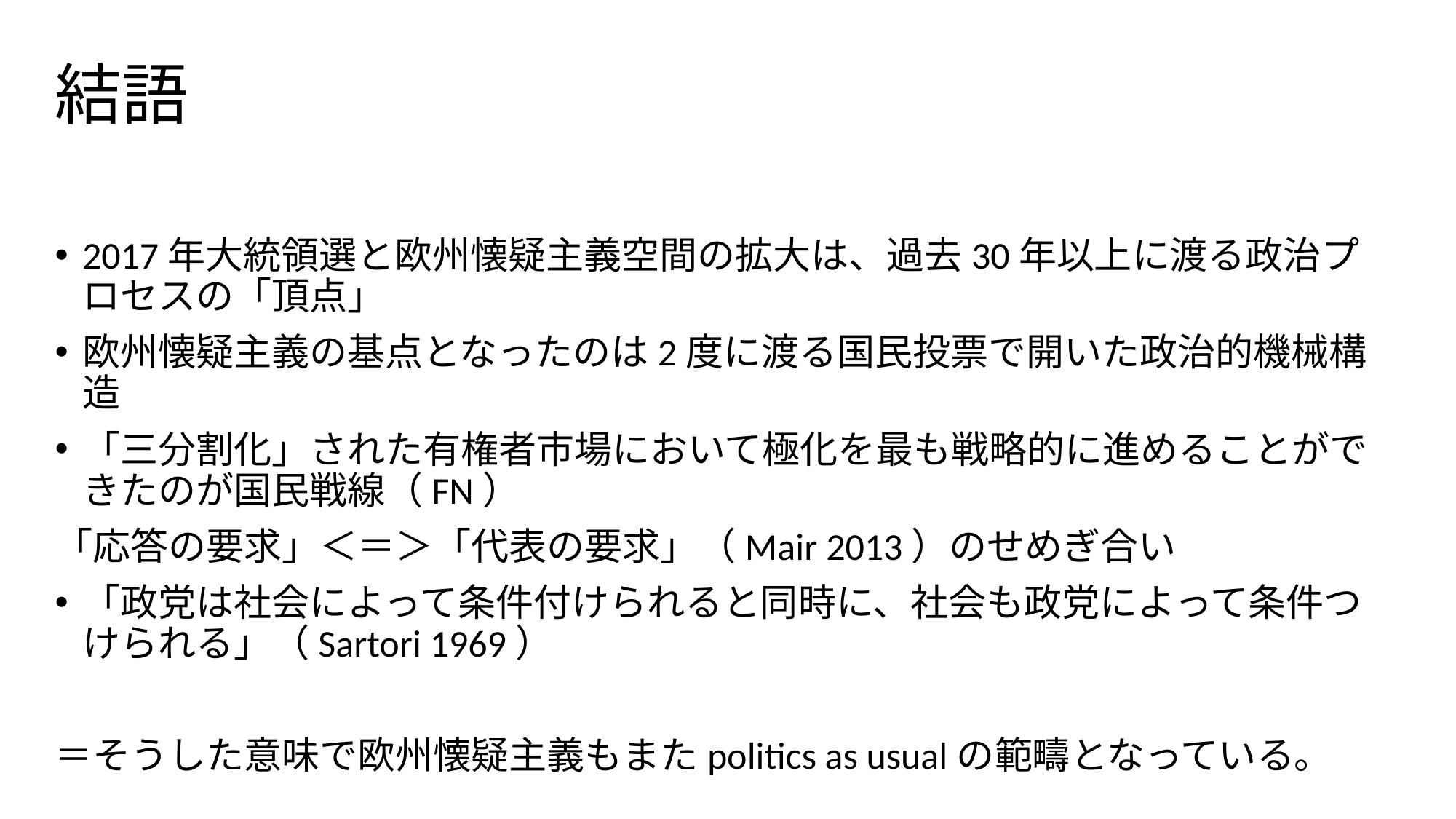

# 結語
2017年大統領選と欧州懐疑主義空間の拡大は、過去30年以上に渡る政治プロセスの「頂点」
欧州懐疑主義の基点となったのは2度に渡る国民投票で開いた政治的機械構造
「三分割化」された有権者市場において極化を最も戦略的に進めることができたのが国民戦線（FN）
「応答の要求」＜＝＞「代表の要求」（Mair 2013）のせめぎ合い
「政党は社会によって条件付けられると同時に、社会も政党によって条件つけられる」（Sartori 1969）

＝そうした意味で欧州懐疑主義もまたpolitics as usualの範疇となっている。